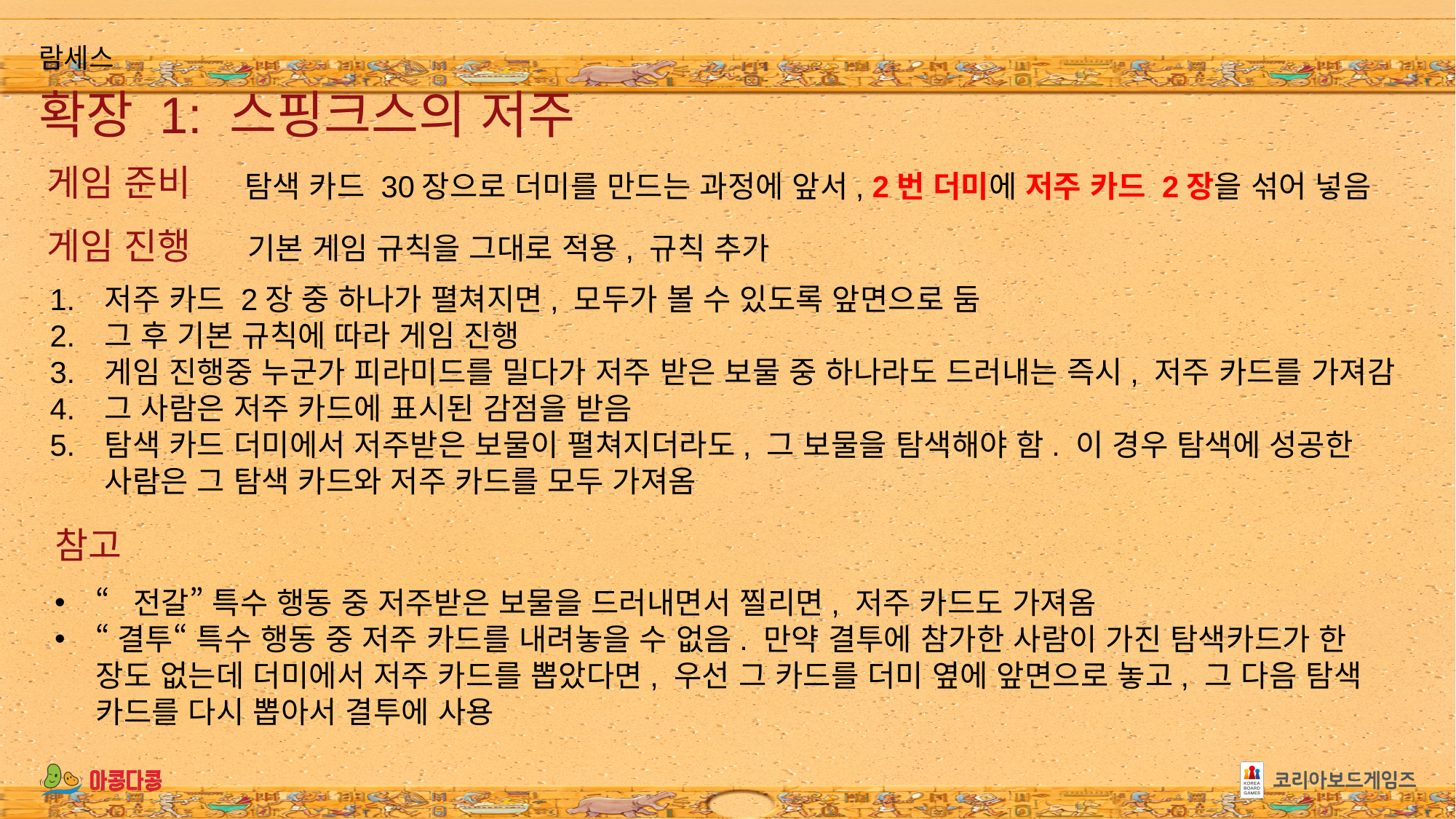

확장 1: 스핑크스의 저주
게임 준비
탐색 카드 30장으로 더미를 만드는 과정에 앞서, 2번 더미에 저주 카드 2장을 섞어 넣음
게임 진행
기본 게임 규칙을 그대로 적용, 규칙 추가
저주 카드 2장 중 하나가 펼쳐지면, 모두가 볼 수 있도록 앞면으로 둠
그 후 기본 규칙에 따라 게임 진행
게임 진행중 누군가 피라미드를 밀다가 저주 받은 보물 중 하나라도 드러내는 즉시, 저주 카드를 가져감
그 사람은 저주 카드에 표시된 감점을 받음
탐색 카드 더미에서 저주받은 보물이 펼쳐지더라도, 그 보물을 탐색해야 함. 이 경우 탐색에 성공한 사람은 그 탐색 카드와 저주 카드를 모두 가져옴
참고
“전갈” 특수 행동 중 저주받은 보물을 드러내면서 찔리면, 저주 카드도 가져옴
“결투“ 특수 행동 중 저주 카드를 내려놓을 수 없음. 만약 결투에 참가한 사람이 가진 탐색카드가 한 장도 없는데 더미에서 저주 카드를 뽑았다면, 우선 그 카드를 더미 옆에 앞면으로 놓고, 그 다음 탐색 카드를 다시 뽑아서 결투에 사용